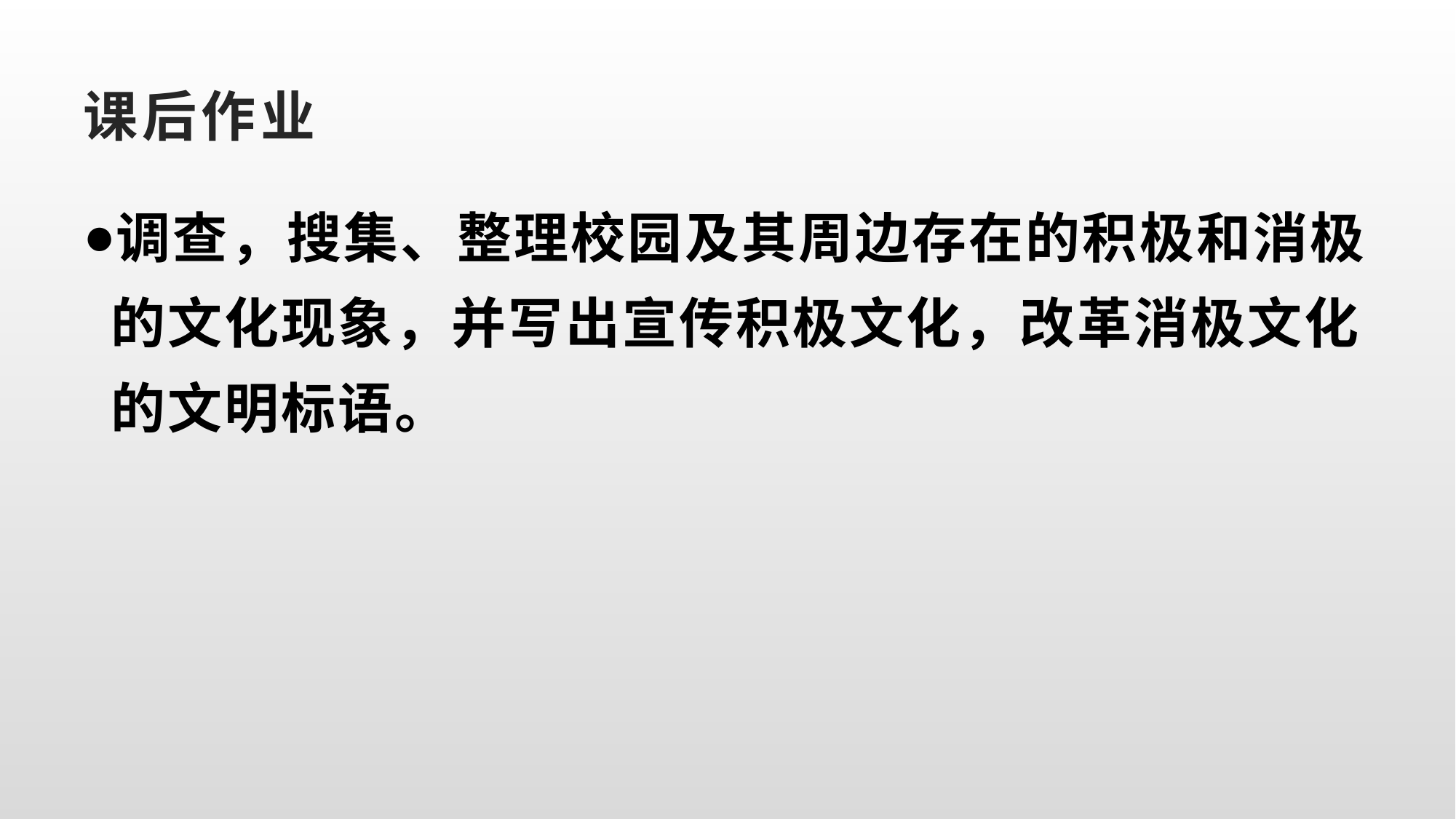

# 课后作业
调查，搜集、整理校园及其周边存在的积极和消极的文化现象，并写出宣传积极文化，改革消极文化的文明标语。